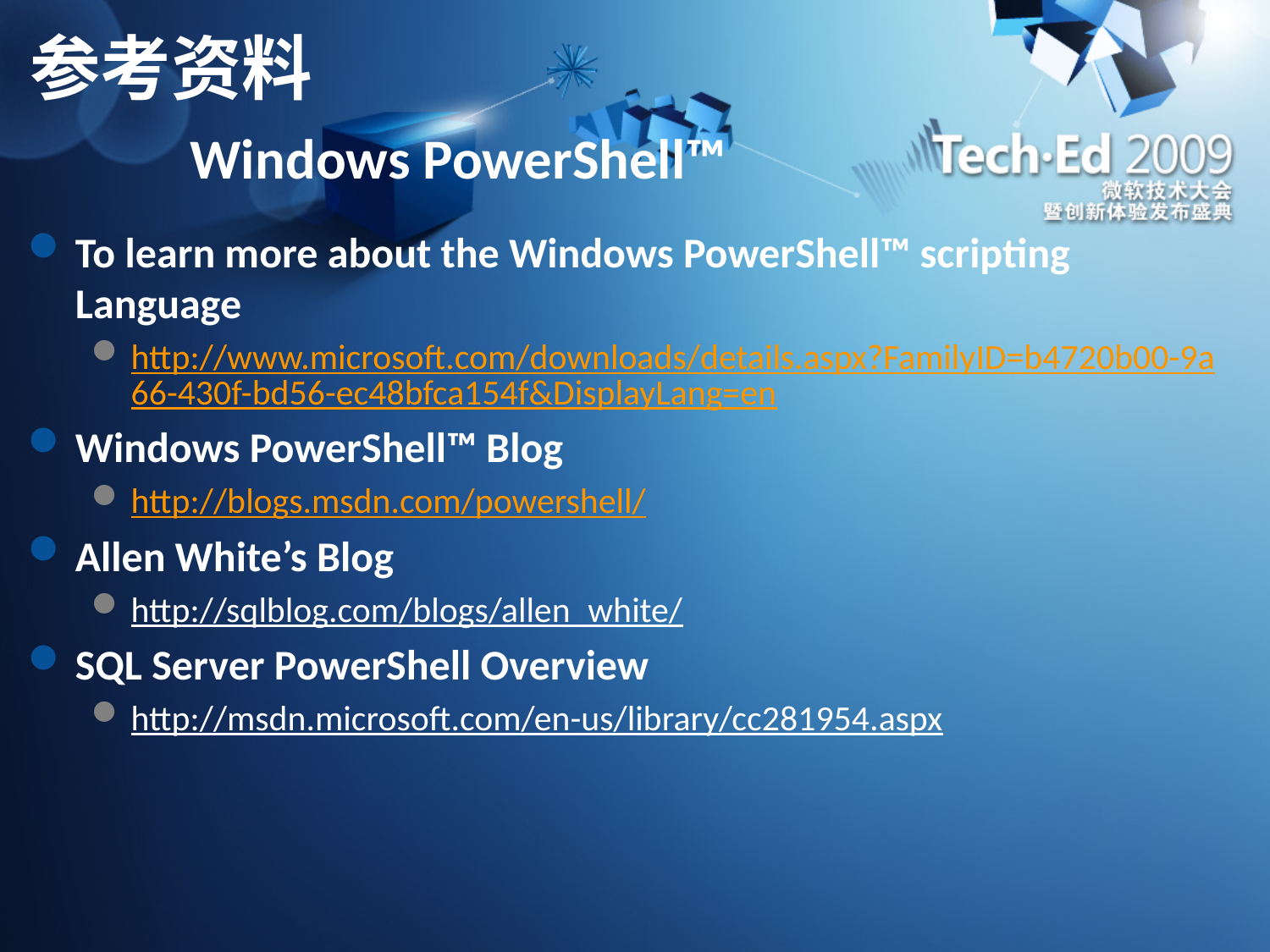

# 参考资料 Windows PowerShell™
To learn more about the Windows PowerShell™ scripting Language
http://www.microsoft.com/downloads/details.aspx?FamilyID=b4720b00-9a66-430f-bd56-ec48bfca154f&DisplayLang=en
Windows PowerShell™ Blog
http://blogs.msdn.com/powershell/
Allen White’s Blog
http://sqlblog.com/blogs/allen_white/
SQL Server PowerShell Overview
http://msdn.microsoft.com/en-us/library/cc281954.aspx